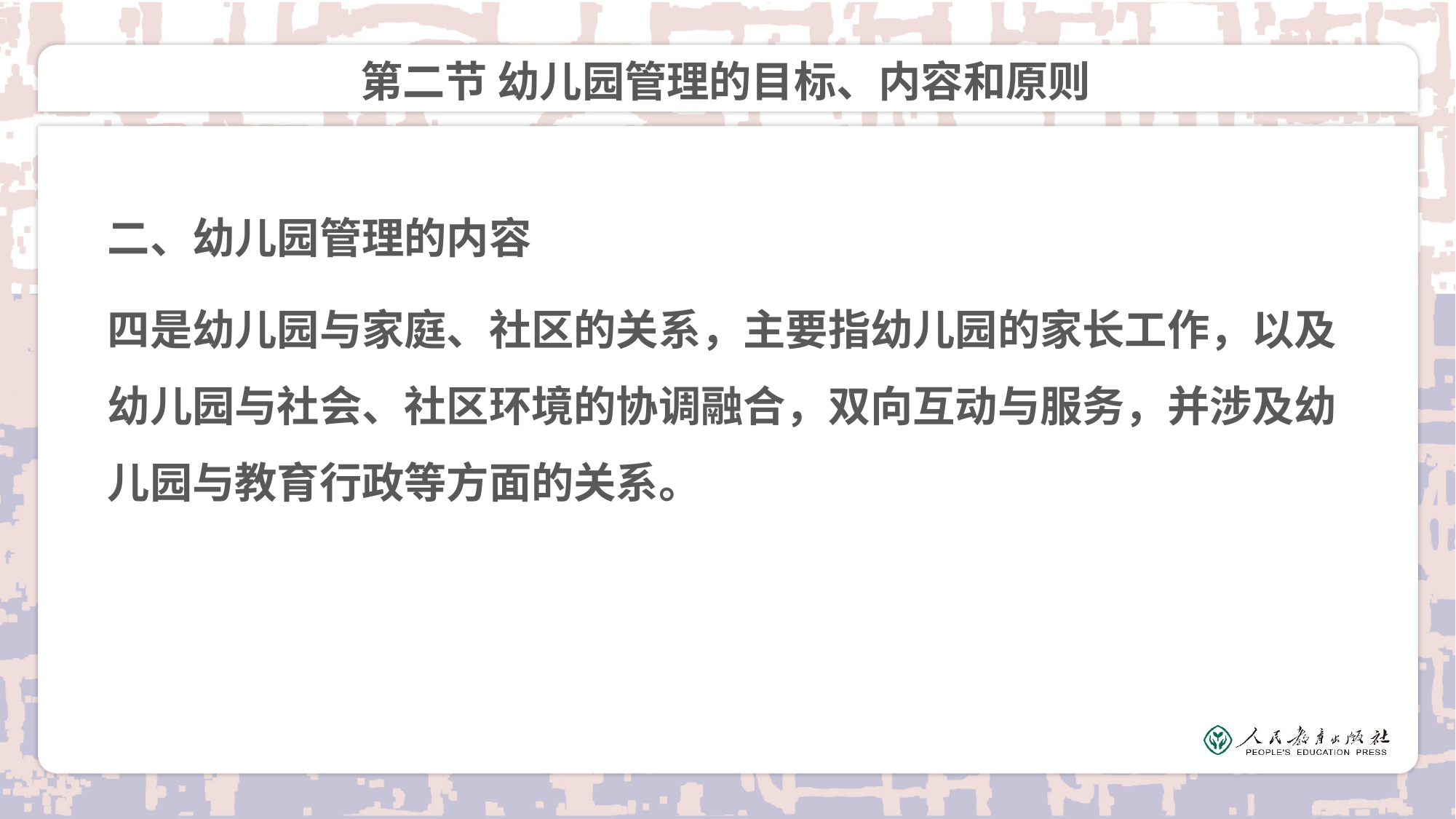

# 第二节 幼儿园管理的目标、内容和原则
二、幼儿园管理的内容
四是幼儿园与家庭、社区的关系，主要指幼儿园的家长工作，以及幼儿园与社会、社区环境的协调融合，双向互动与服务，并涉及幼儿园与教育行政等方面的关系。